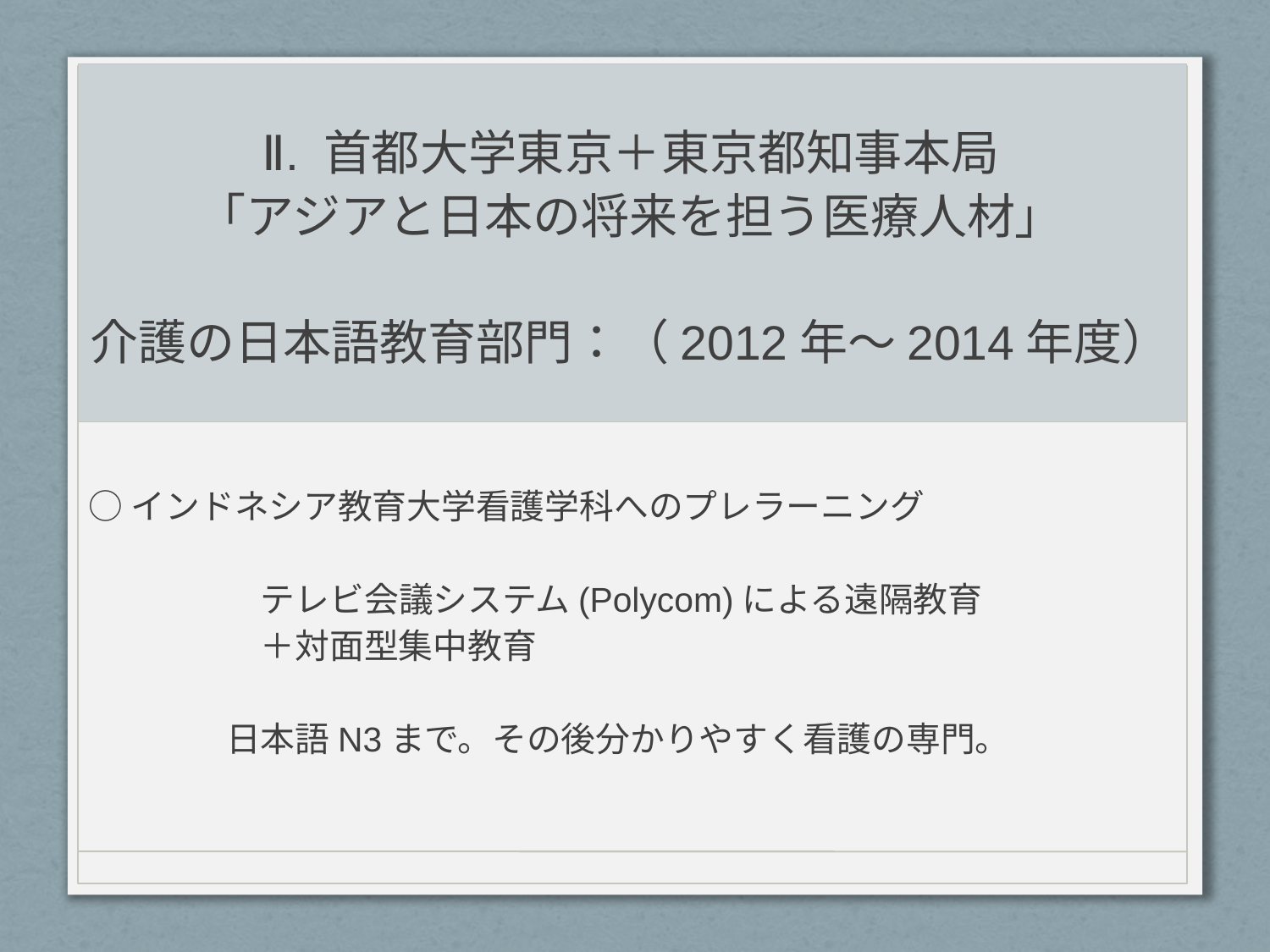

#
Ⅱ. 首都大学東京＋東京都知事本局
「アジアと日本の将来を担う医療人材」

介護の日本語教育部門：（2012年〜2014年度）

○インドネシア教育大学看護学科へのプレラーニング

　　　　　テレビ会議システム(Polycom)による遠隔教育
　　　　　＋対面型集中教育

　　　　日本語N3まで。その後分かりやすく看護の専門。